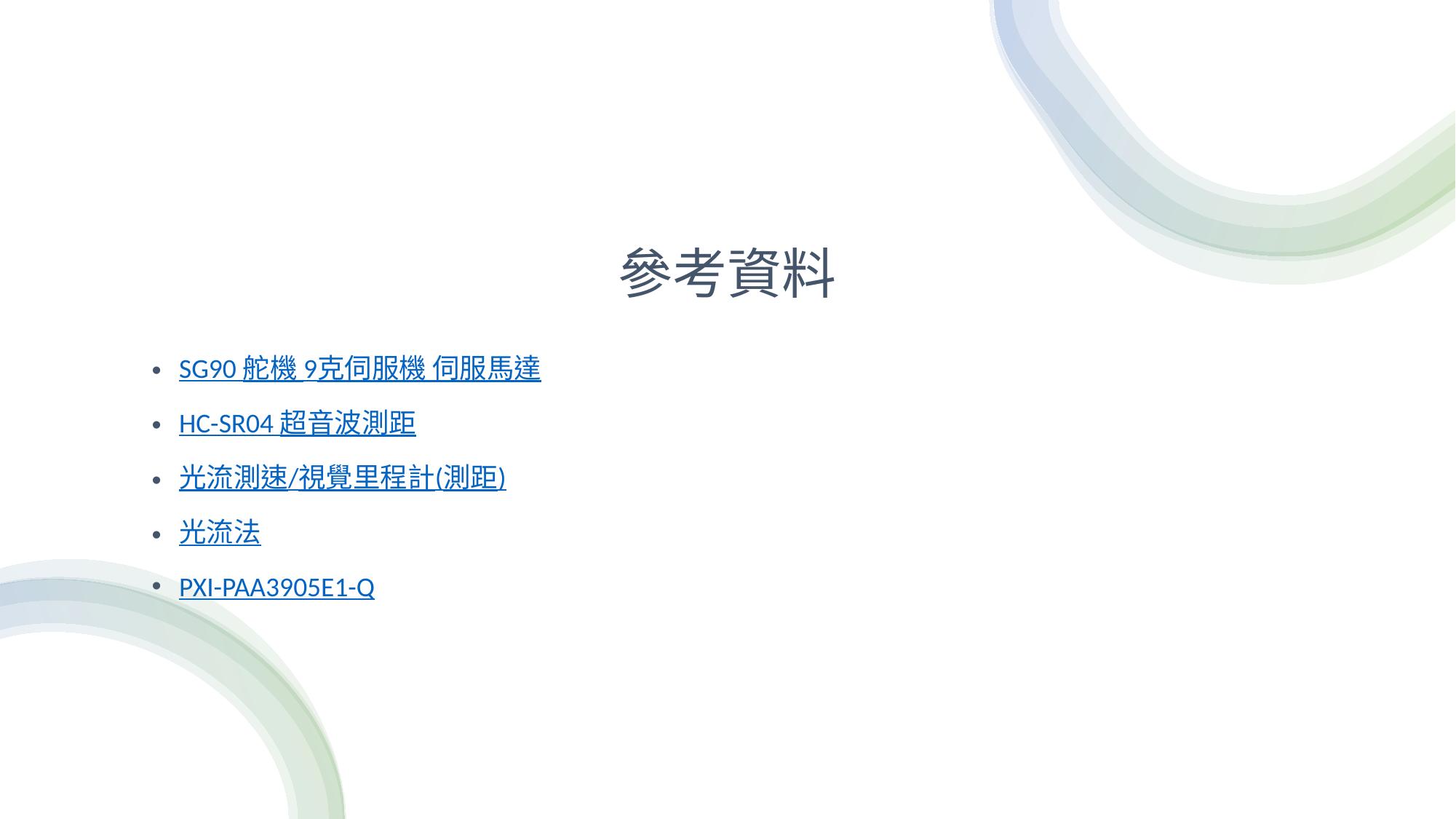

# 參考資料
SG90 舵機 9克伺服機 伺服馬達
HC-SR04 超音波測距
光流測速/視覺里程計(測距)
光流法
PXI-PAA3905E1-Q